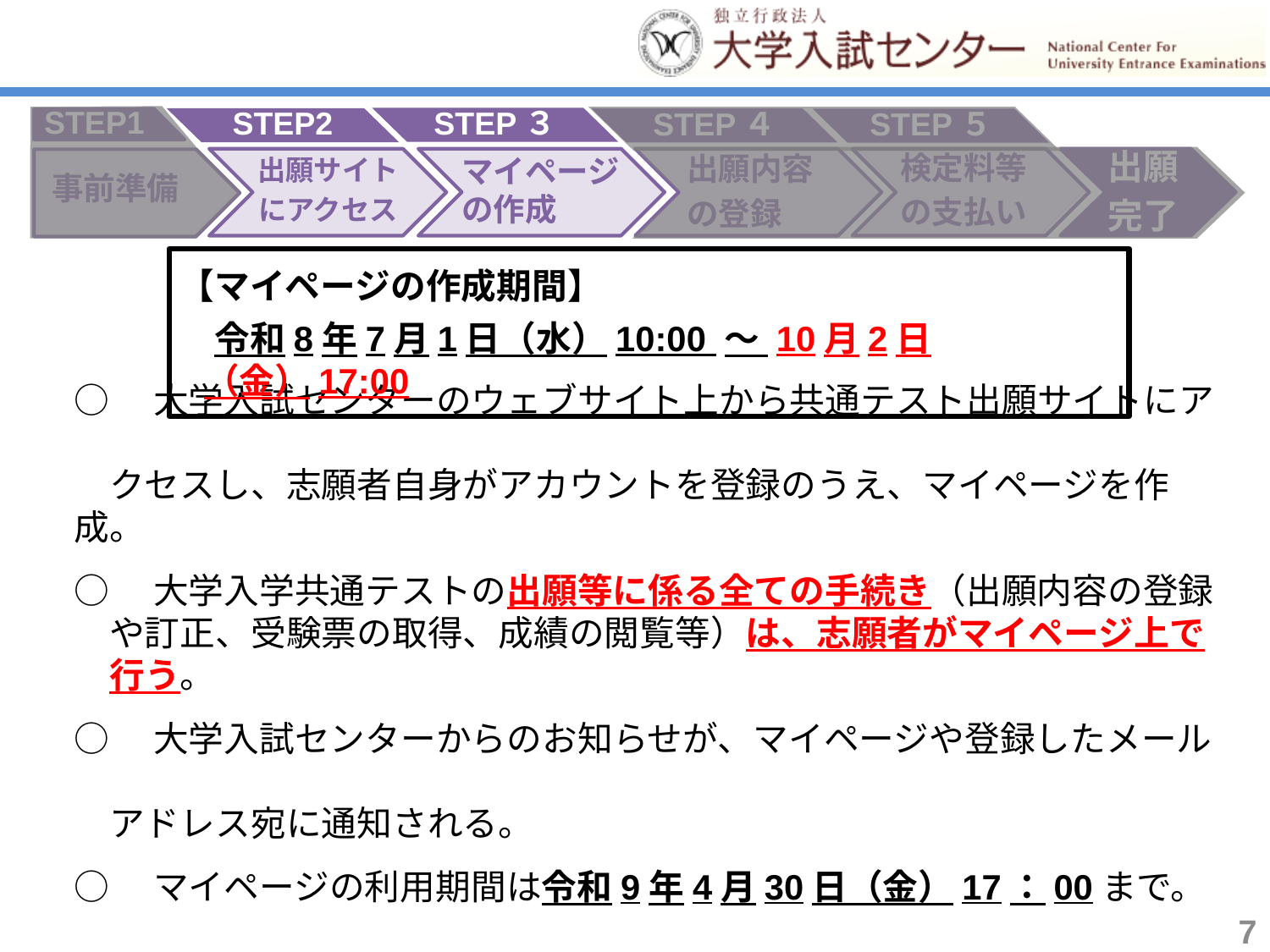

STEP３
STEP2
STEP４
STEP５
STEP1
出願
完了

検定料等
の支払い

出願内容
の登録

マイページの作成

出願サイト
にアクセス

事前準備

【マイページの作成期間】
　令和8年7月1日（水）10:00 ～ 10月2日（金）17:00
○　大学入試センターのウェブサイト上から共通テスト出願サイトにア
　クセスし、志願者自身がアカウントを登録のうえ、マイページを作成。
○　大学入学共通テストの出願等に係る全ての手続き（出願内容の登録
　や訂正、受験票の取得、成績の閲覧等）は、志願者がマイページ上で
　行う。
○　大学入試センターからのお知らせが、マイページや登録したメール
　アドレス宛に通知される。
○　マイページの利用期間は令和9年4月30日（金）17：00まで。
7